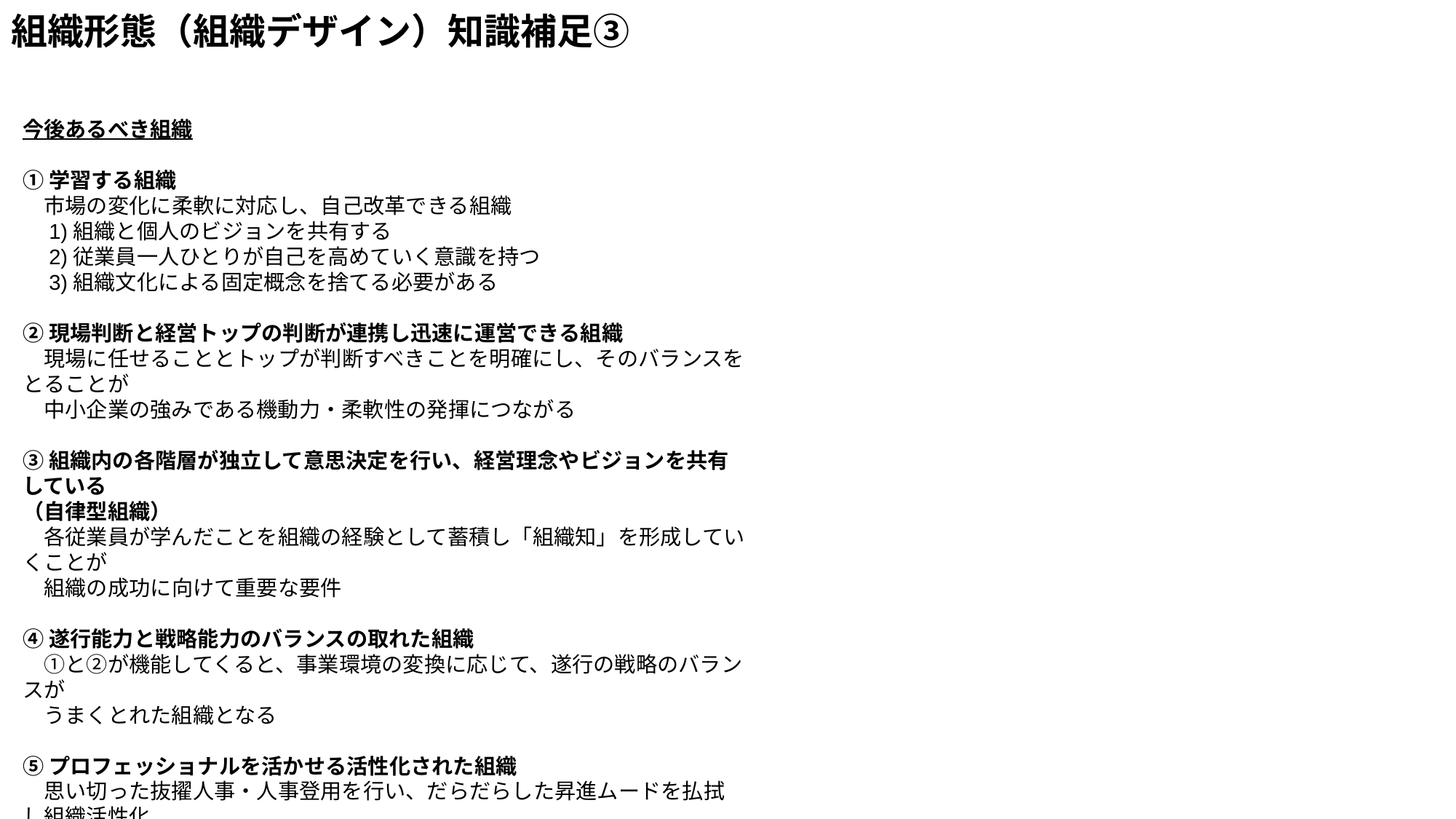

# 組織形態（組織デザイン）知識補足③
今後あるべき組織
①学習する組織
　市場の変化に柔軟に対応し、自己改革できる組織
　1)組織と個人のビジョンを共有する
　2)従業員一人ひとりが自己を高めていく意識を持つ
　3)組織文化による固定概念を捨てる必要がある

②現場判断と経営トップの判断が連携し迅速に運営できる組織
　現場に任せることとトップが判断すべきことを明確にし、そのバランスをとることが
　中小企業の強みである機動力・柔軟性の発揮につながる

③組織内の各階層が独立して意思決定を行い、経営理念やビジョンを共有している
（自律型組織）
　各従業員が学んだことを組織の経験として蓄積し「組織知」を形成していくことが
　組織の成功に向けて重要な要件

④遂行能力と戦略能力のバランスの取れた組織
　①と②が機能してくると、事業環境の変換に応じて、遂行の戦略のバランスが
　うまくとれた組織となる

⑤プロフェッショナルを活かせる活性化された組織
　思い切った抜擢人事・人事登用を行い、だらだらした昇進ムードを払拭し組織活性化
　報酬基準の見直しで従業員意欲の向上を図る